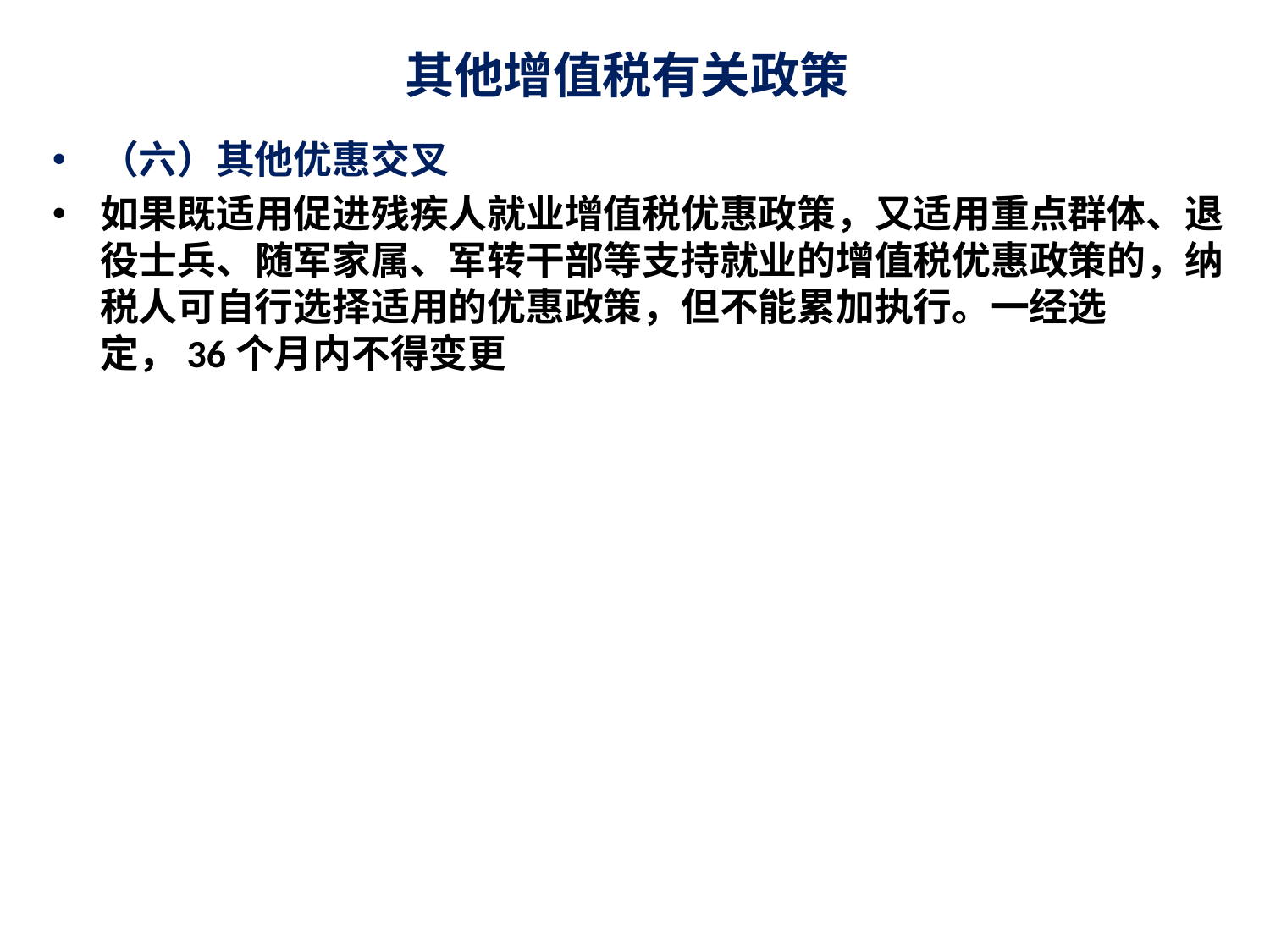

# 其他增值税有关政策
（六）其他优惠交叉
如果既适用促进残疾人就业增值税优惠政策，又适用重点群体、退役士兵、随军家属、军转干部等支持就业的增值税优惠政策的，纳税人可自行选择适用的优惠政策，但不能累加执行。一经选定，36个月内不得变更